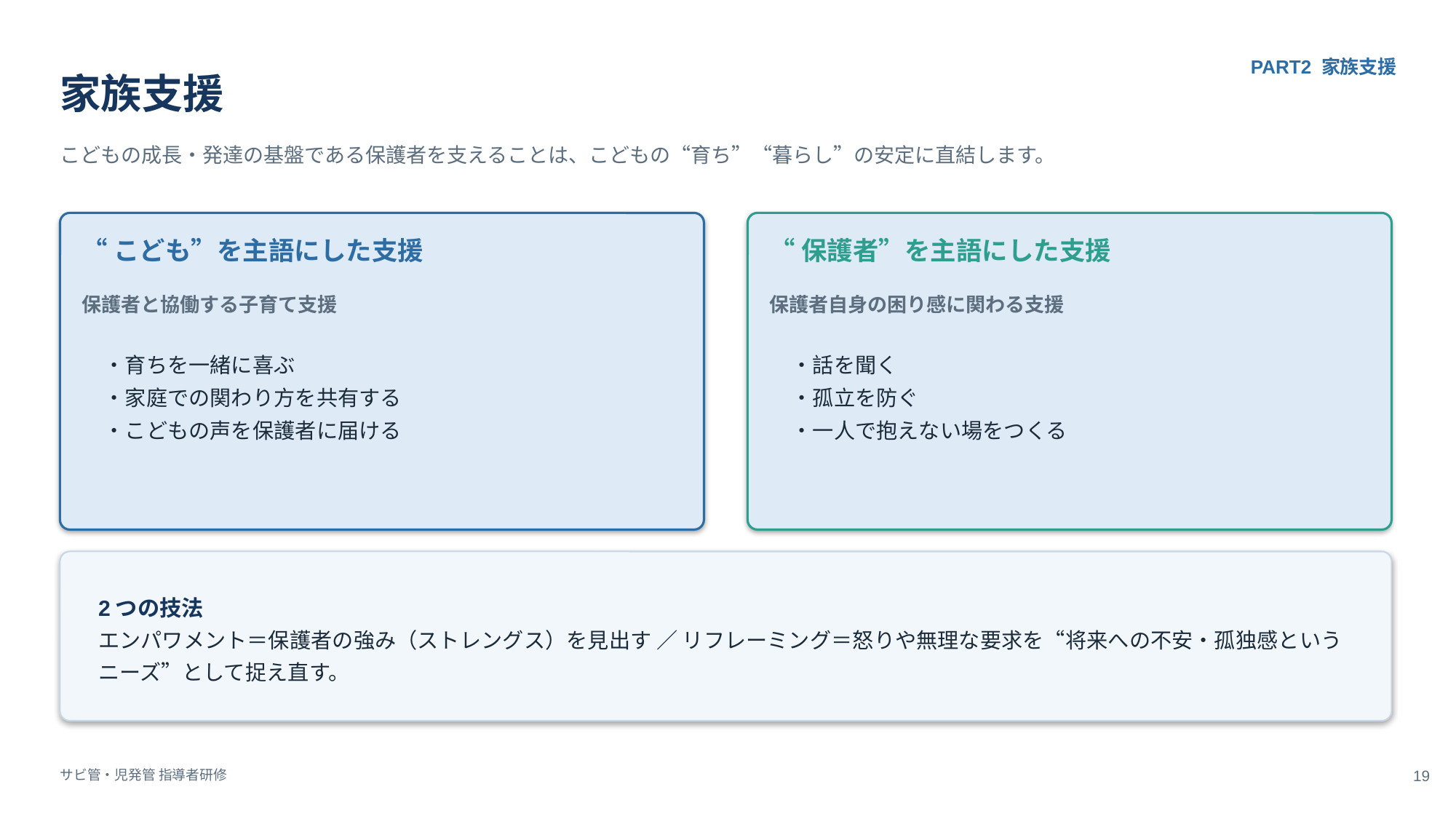

PART2 家族支援
家族支援
こどもの成長・発達の基盤である保護者を支えることは、こどもの“育ち”“暮らし”の安定に直結します。

“こども”を主語にした支援
“保護者”を主語にした支援
保護者と協働する子育て支援
保護者自身の困り感に関わる支援
・育ちを一緒に喜ぶ
・家庭での関わり方を共有する
・こどもの声を保護者に届ける
・話を聞く
・孤立を防ぐ
・一人で抱えない場をつくる

2つの技法
エンパワメント＝保護者の強み（ストレングス）を見出す ／ リフレーミング＝怒りや無理な要求を“将来への不安・孤独感というニーズ”として捉え直す。
サビ管・児発管 指導者研修
19